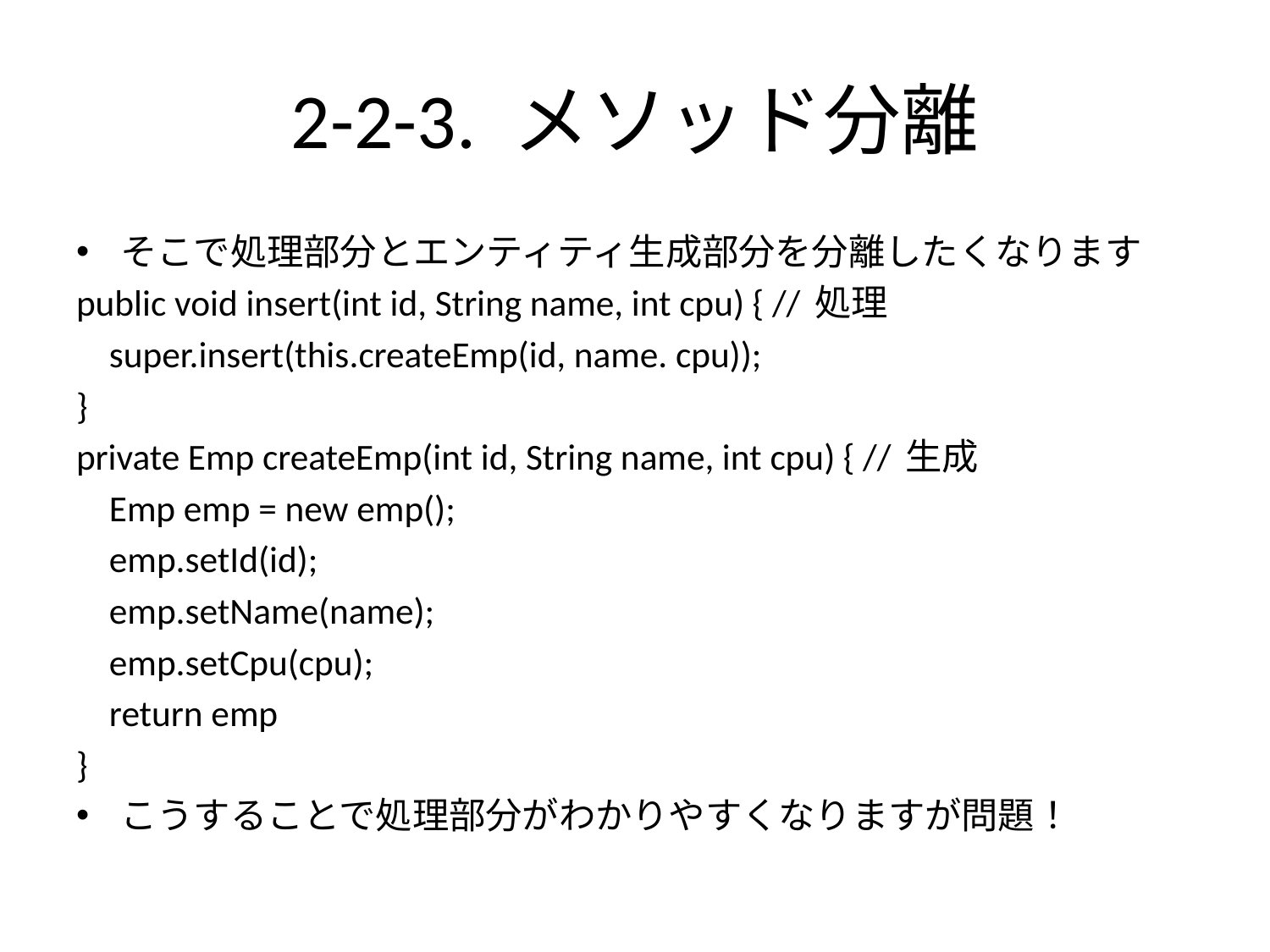

# 2-2-3. メソッド分離
そこで処理部分とエンティティ生成部分を分離したくなります
public void insert(int id, String name, int cpu) { // 処理
    super.insert(this.createEmp(id, name. cpu));
}
private Emp createEmp(int id, String name, int cpu) { // 生成
    Emp emp = new emp();
    emp.setId(id);
    emp.setName(name);
    emp.setCpu(cpu);
    return emp
}
こうすることで処理部分がわかりやすくなりますが問題！